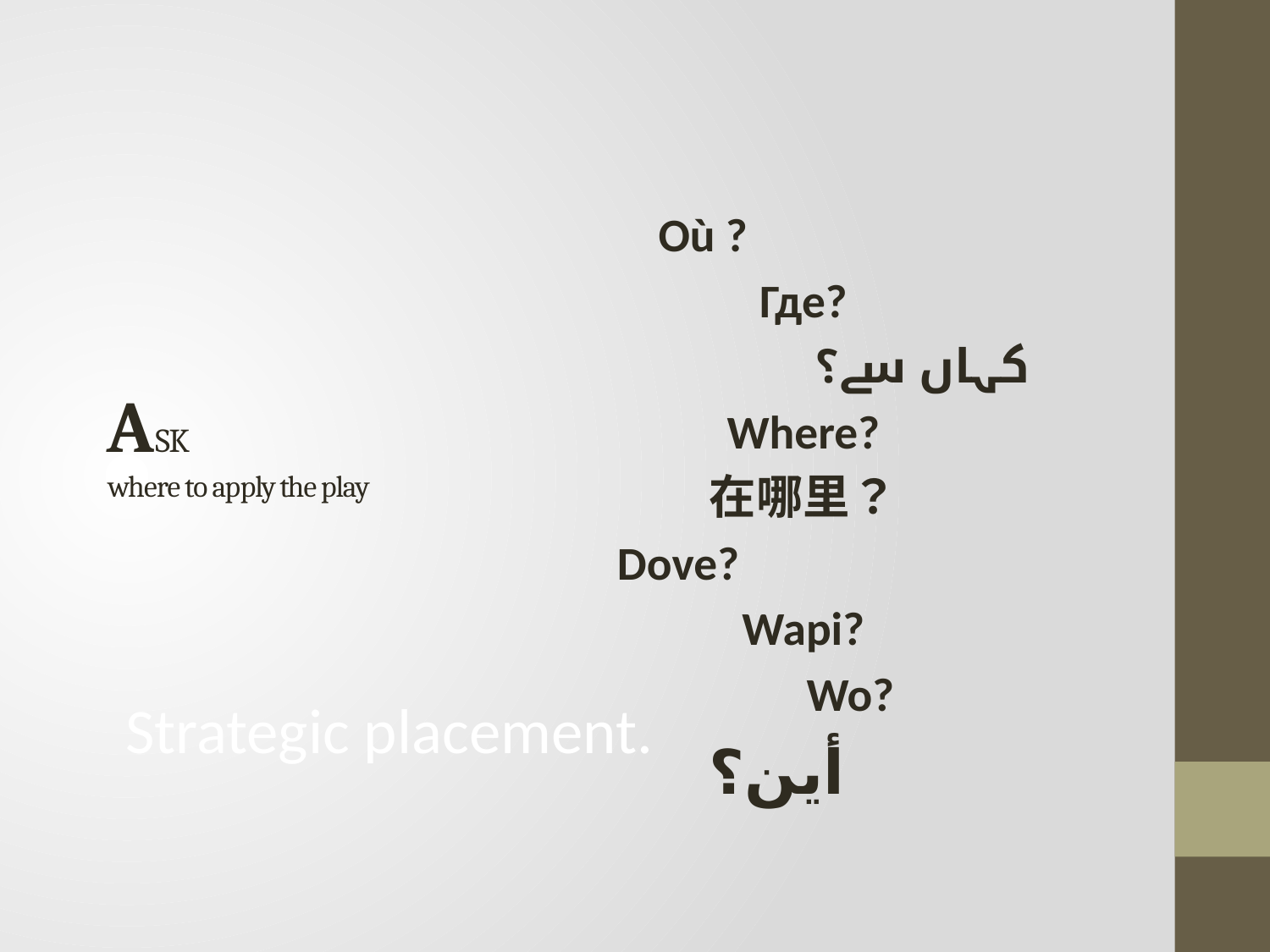

Où ?
Где?
کہاں سے؟
Where?
在哪里？
     Dove?
Wapi?
	Wo?
أين؟
# ASK where to apply the play
Strategic placement.